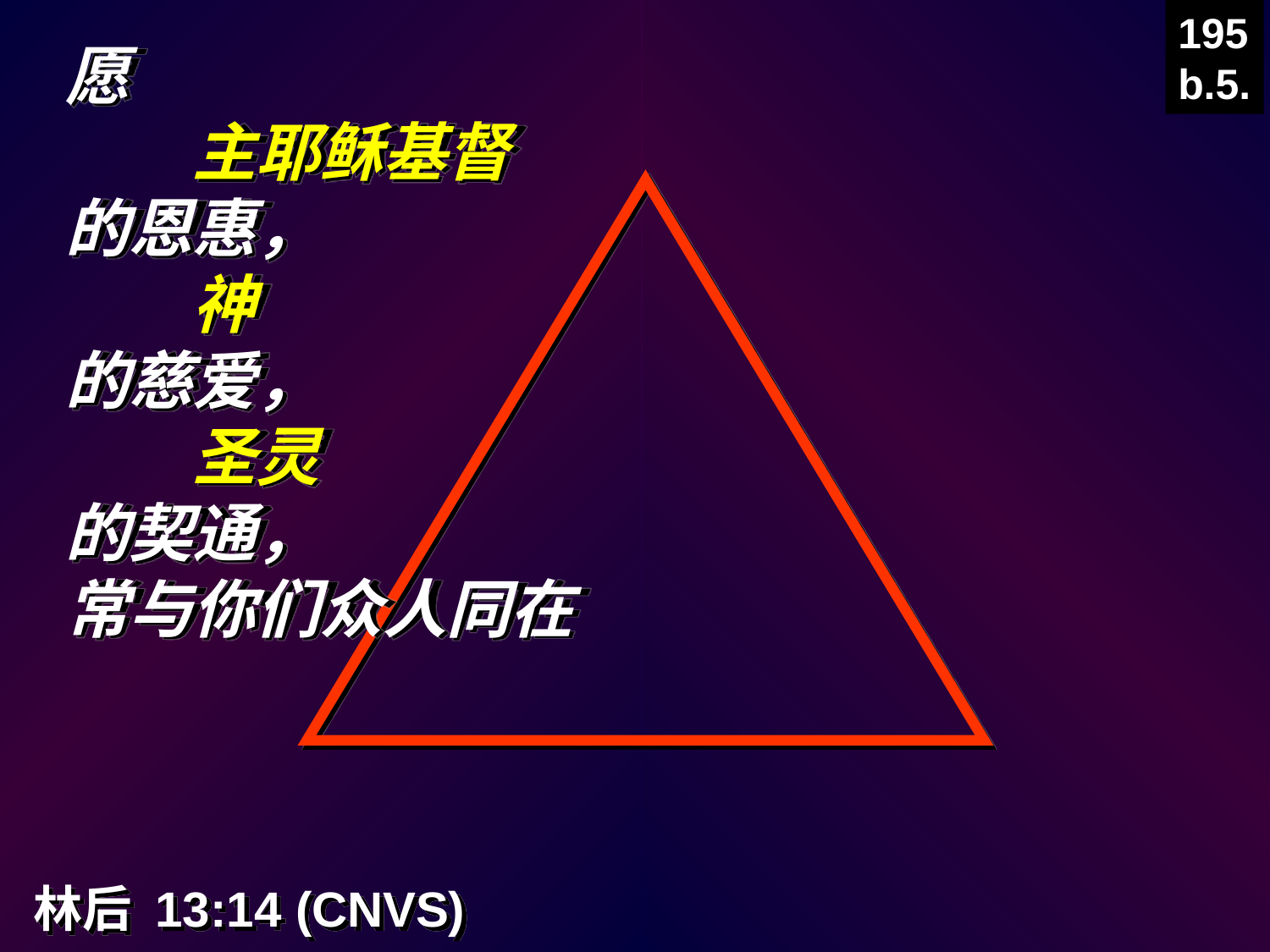

195
b.5.
愿
	主耶稣基督
的恩惠，
	神
的慈爱，
	圣灵
的契通，
常与你们众人同在

林后 13:14 (CNVS)